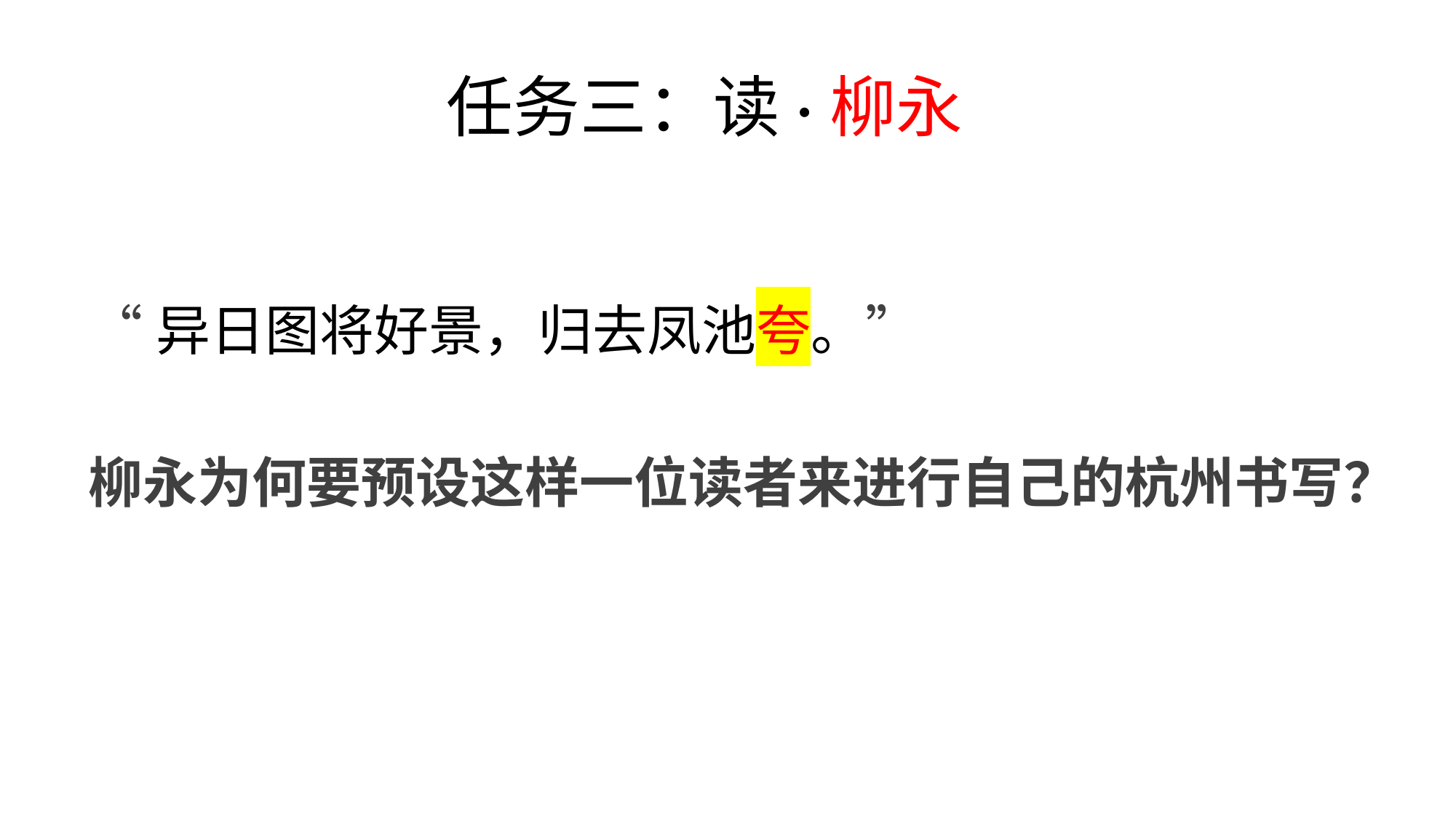

# 任务三：读·柳永
“异日图将好景，归去凤池夸。”
柳永为何要预设这样一位读者来进行自己的杭州书写？